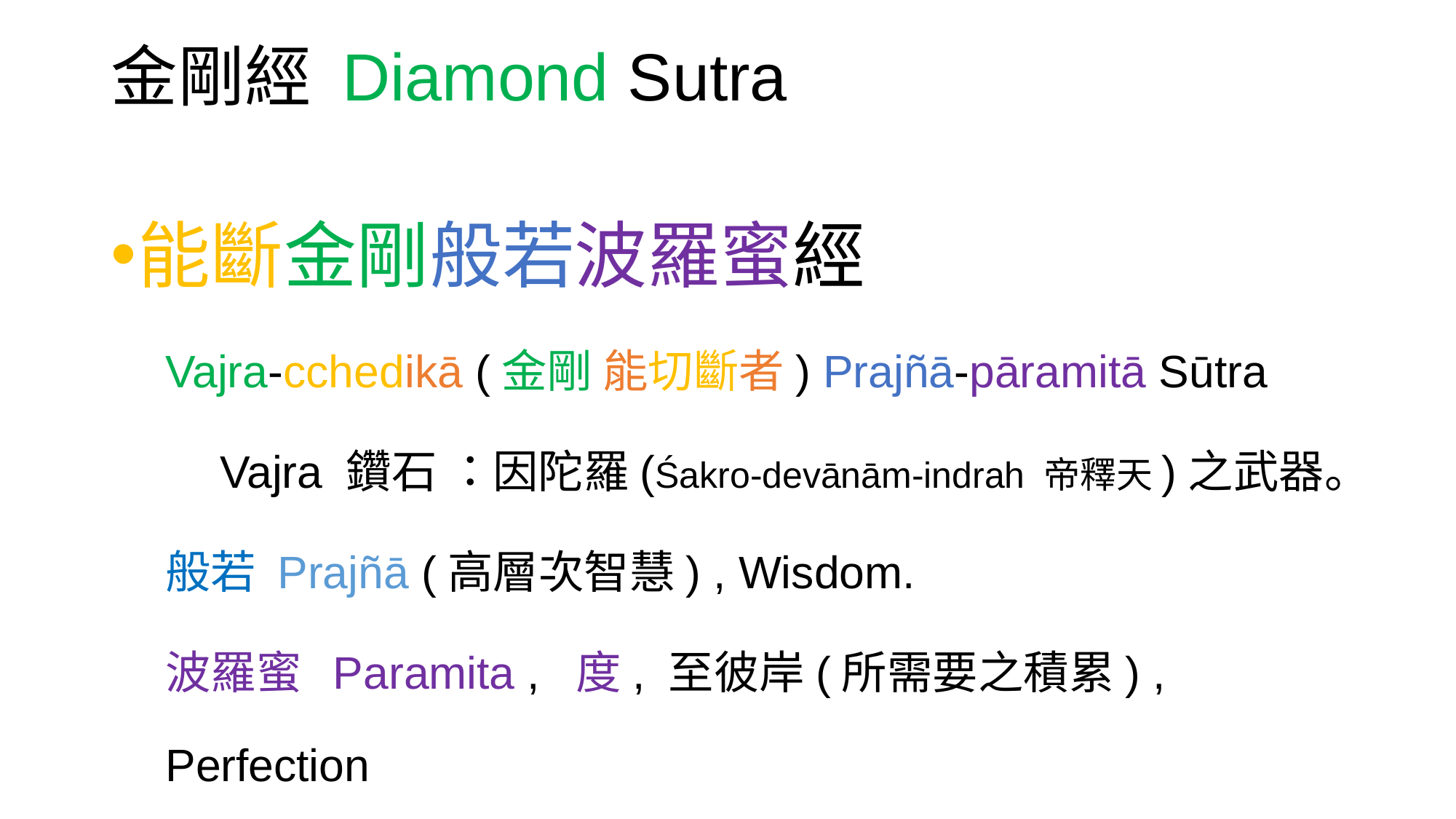

# 金剛經 Diamond Sutra
能斷金剛般若波羅蜜經
Vajra-cchedikā (金剛 能切斷者) Prajñā-pāramitā Sūtra
Vajra 鑽石 ：因陀羅(Śakro-devānām-indrah 帝釋天)之武器。
般若 Prajñā (高層次智慧) , Wisdom.
波羅蜜  Paramita ,  度, 至彼岸(所需要之積累) , Perfection